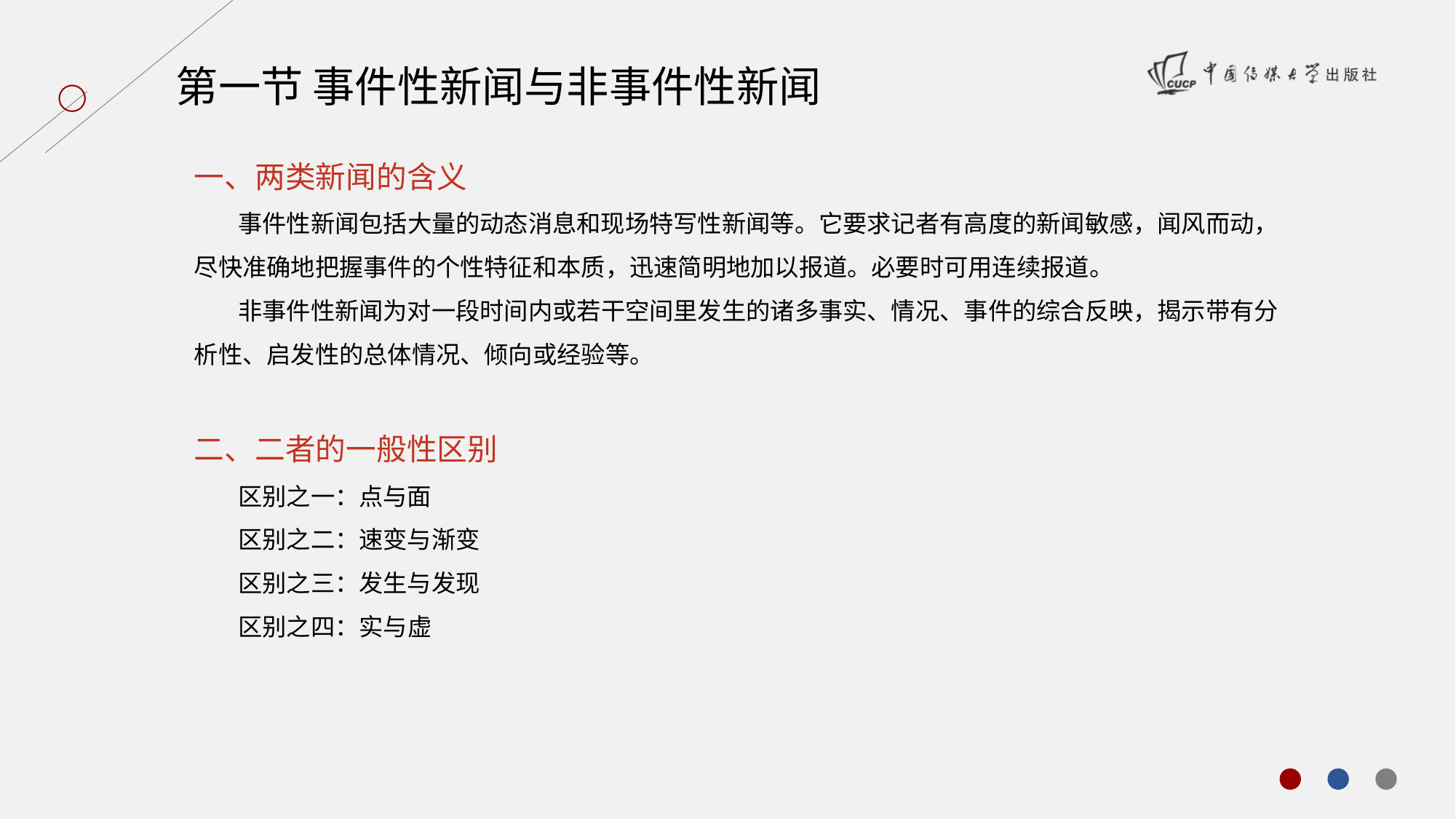

第一节 事件性新闻与非事件性新闻

一、两类新闻的含义
       事件性新闻包括大量的动态消息和现场特写性新闻等。它要求记者有高度的新闻敏感，闻风而动，尽快准确地把握事件的个性特征和本质，迅速简明地加以报道。必要时可用连续报道。
       非事件性新闻为对一段时间内或若干空间里发生的诸多事实、情况、事件的综合反映，揭示带有分析性、启发性的总体情况、倾向或经验等。

二、二者的一般性区别
       区别之一：点与面
       区别之二：速变与渐变
       区别之三：发生与发现
       区别之四：实与虚